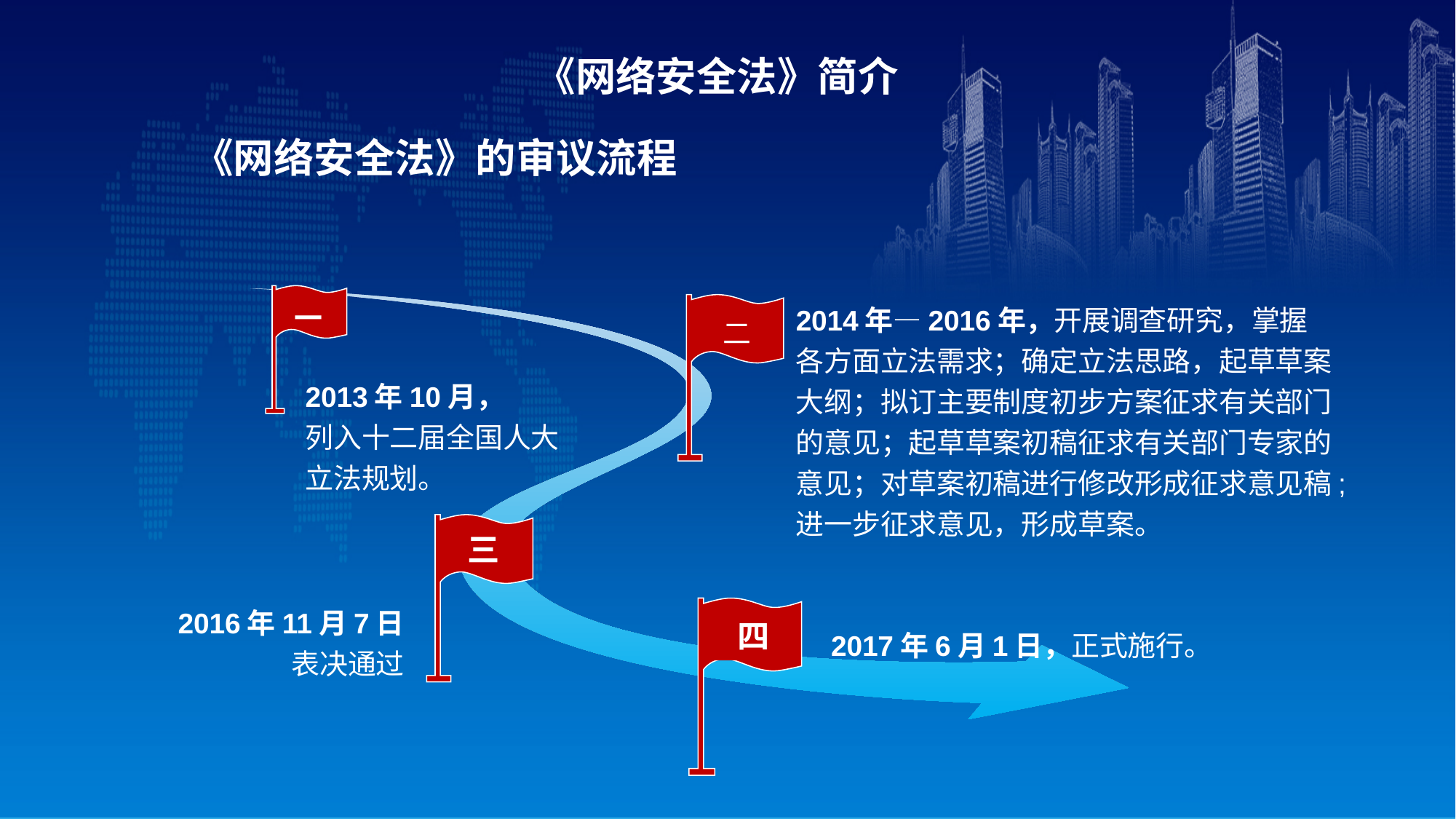

《网络安全法》简介
《网络安全法》的审议流程

一

2014年—2016年，开展调查研究，掌握各方面立法需求；确定立法思路，起草草案大纲；拟订主要制度初步方案征求有关部门的意见；起草草案初稿征求有关部门专家的意见；对草案初稿进行修改形成征求意见稿;进一步征求意见，形成草案。

二
2013年10月，
列入十二届全国人大立法规划。

三
2016年11月7日
表决通过

四
2017年6月1日，正式施行。